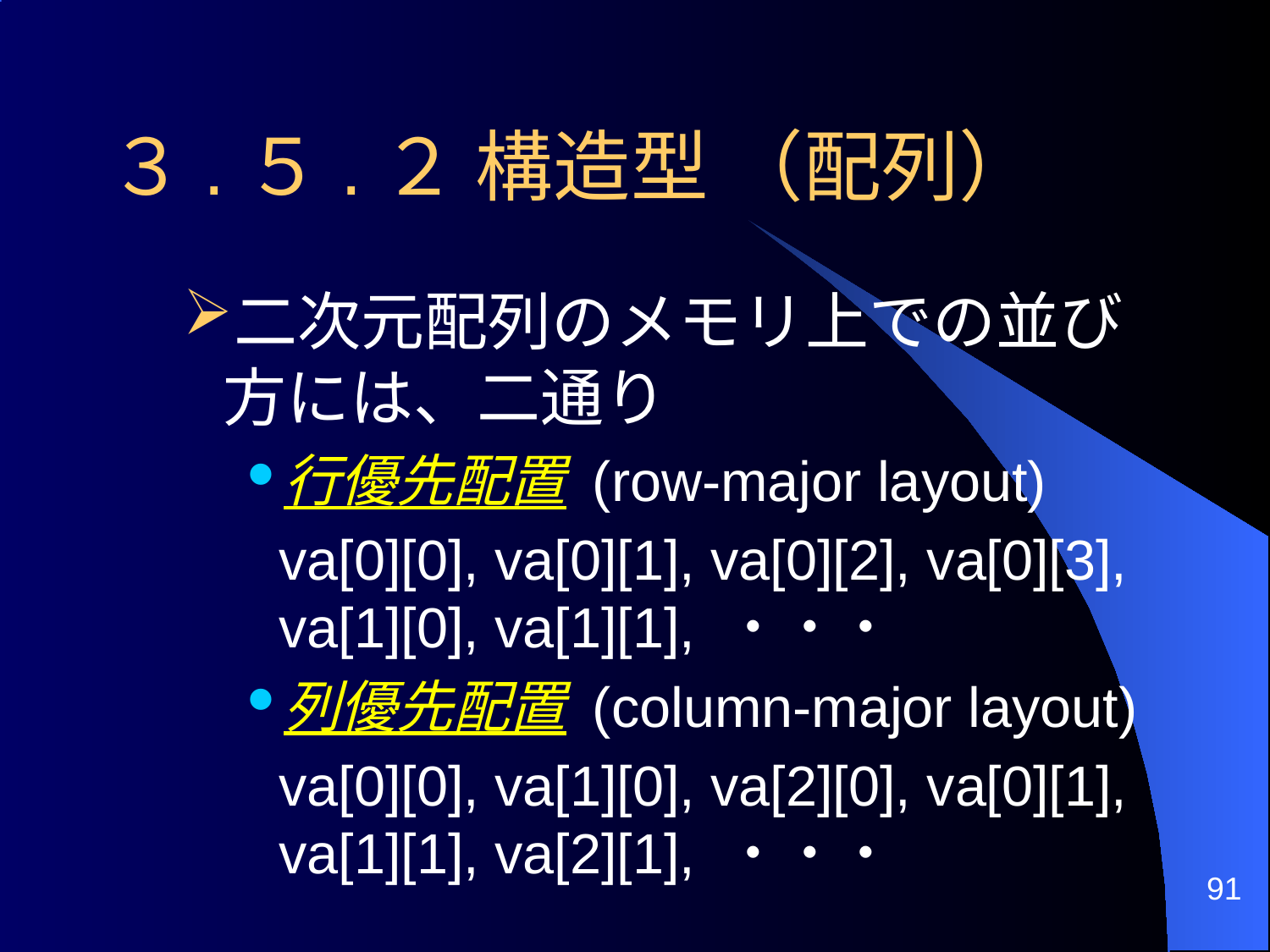

# ３.５.２ 構造型 （配列）
二次元配列のメモリ上での並び方には、二通り
行優先配置 (row-major layout)
	va[0][0], va[0][1], va[0][2], va[0][3], va[1][0], va[1][1], ・・・
列優先配置 (column-major layout)
	va[0][0], va[1][0], va[2][0], va[0][1], va[1][1], va[2][1], ・・・
91